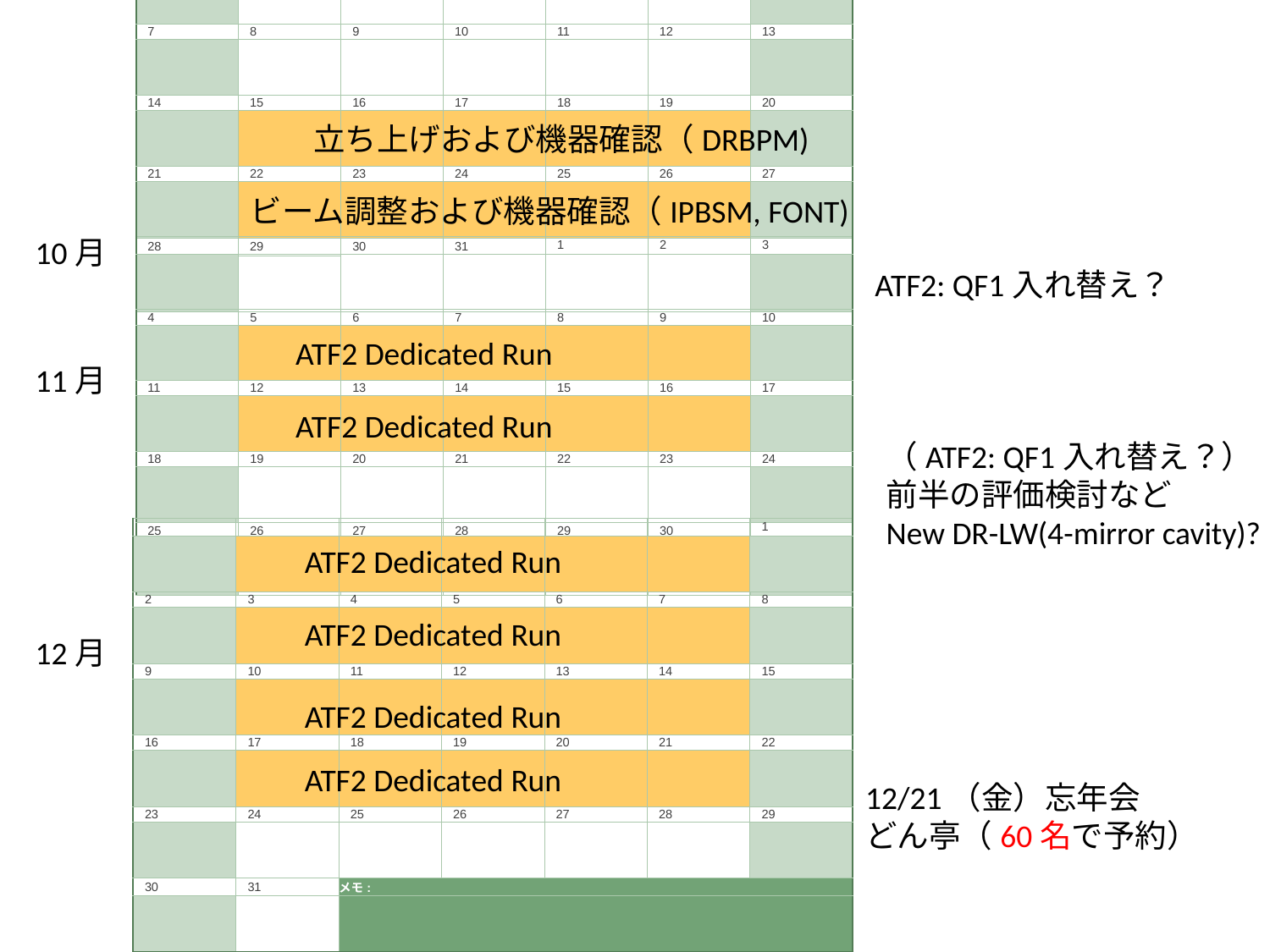

|  | 1 | 2 | 3 | 4 | 5 | 6 |
| --- | --- | --- | --- | --- | --- | --- |
|  |  |  |  |  |  |  |
| 7 | 8 | 9 | 10 | 11 | 12 | 13 |
|  |  |  |  |  |  |  |
| 14 | 15 | 16 | 17 | 18 | 19 | 20 |
|  |  |  |  |  |  |  |
| 21 | 22 | 23 | 24 | 25 | 26 | 27 |
|  |  |  |  |  |  |  |
| 28 | 29 | 30 | 31 |  |  |  |
|  |  |  |  |  |  |  |
立ち上げおよび機器確認（DRBPM)
ビーム調整および機器確認（IPBSM, FONT)
10月
|  |  |  |  | 1 | 2 | 3 |
| --- | --- | --- | --- | --- | --- | --- |
|  |  |  |  |  |  |  |
| 4 | 5 | 6 | 7 | 8 | 9 | 10 |
|  |  |  |  |  |  |  |
| 11 | 12 | 13 | 14 | 15 | 16 | 17 |
|  |  |  |  |  |  |  |
| 18 | 19 | 20 | 21 | 22 | 23 | 24 |
|  |  |  |  |  |  |  |
| 25 | 26 | 27 | 28 | 29 | 30 |  |
|  |  |  |  |  |  |  |
ATF2: QF1入れ替え？
ATF2 Dedicated Run
11月
ATF2 Dedicated Run
（ATF2: QF1入れ替え？）
前半の評価検討など
New DR-LW(4-mirror cavity)?
|  |  |  |  |  |  | 1 |
| --- | --- | --- | --- | --- | --- | --- |
|  |  |  |  |  |  |  |
| 2 | 3 | 4 | 5 | 6 | 7 | 8 |
|  |  |  |  |  |  |  |
| 9 | 10 | 11 | 12 | 13 | 14 | 15 |
|  |  |  |  |  |  |  |
| 16 | 17 | 18 | 19 | 20 | 21 | 22 |
|  |  |  |  |  |  |  |
| 23 | 24 | 25 | 26 | 27 | 28 | 29 |
|  |  |  |  |  |  |  |
| 30 | 31 | メモ: |  |  |  |  |
|  |  |  |  |  |  |  |
ATF2 Dedicated Run
ATF2 Dedicated Run
12月
ATF2 Dedicated Run
ATF2 Dedicated Run
12/21（金）忘年会
どん亭（60名で予約）